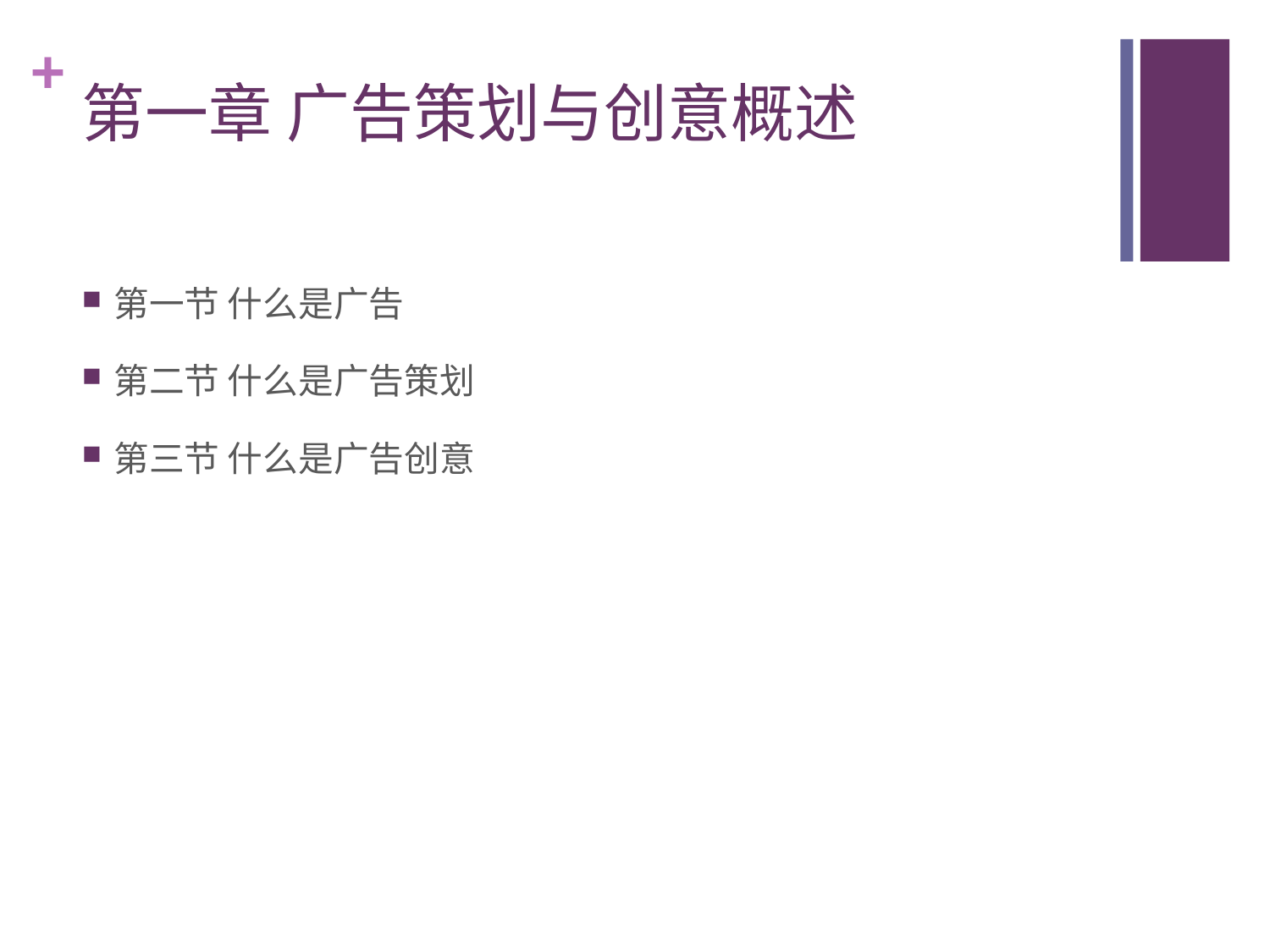

# 第一章 广告策划与创意概述
第一节 什么是广告
第二节 什么是广告策划
第三节 什么是广告创意